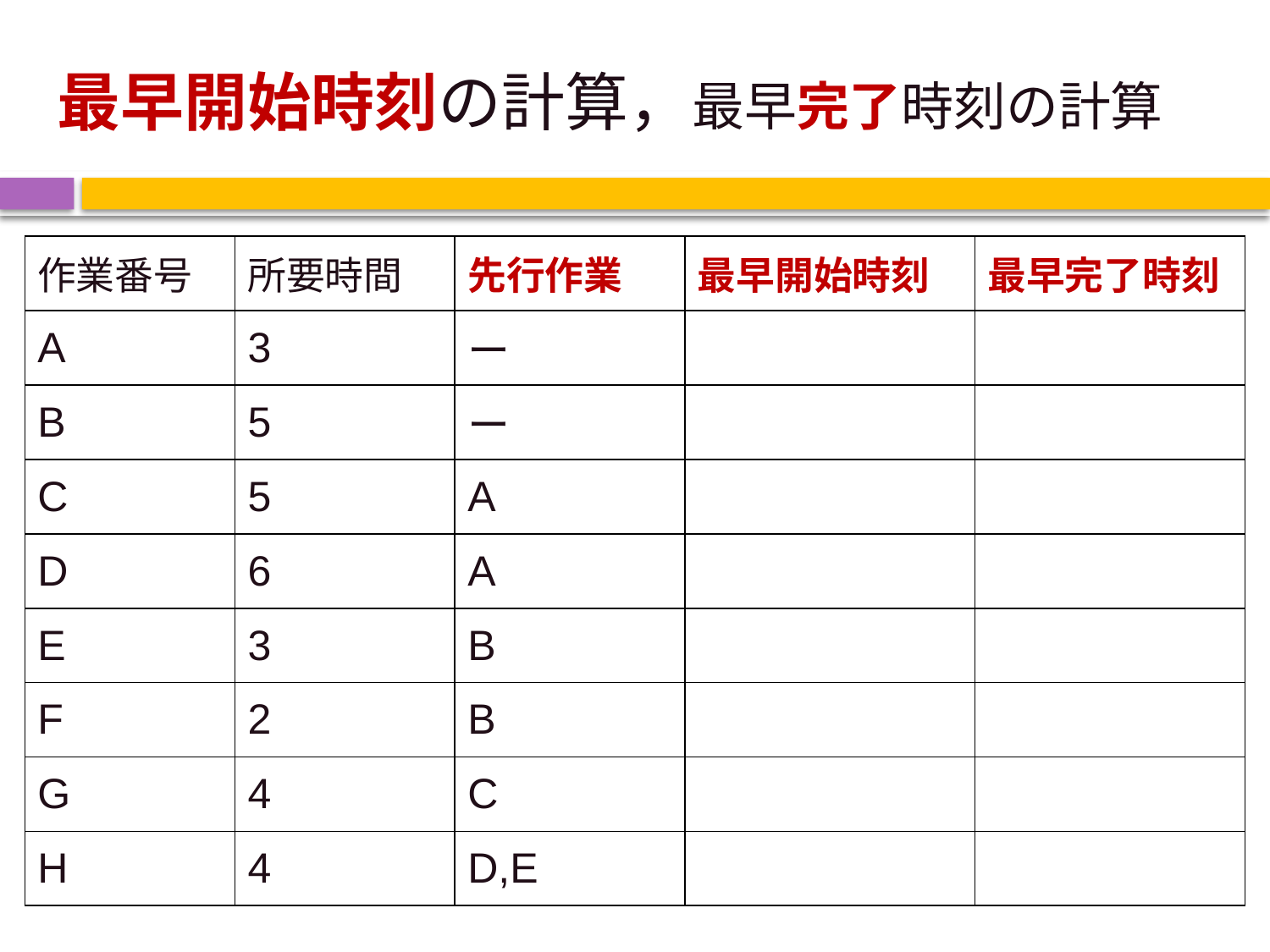

# 最早開始時刻の計算，最早完了時刻の計算
| 作業番号 | 所要時間 | 先行作業 | 最早開始時刻 | 最早完了時刻 |
| --- | --- | --- | --- | --- |
| A | 3 | ー |  |  |
| B | 5 | ー |  |  |
| C | 5 | A |  |  |
| D | 6 | A |  |  |
| E | 3 | B |  |  |
| F | 2 | B |  |  |
| G | 4 | C |  |  |
| H | 4 | D,E |  |  |